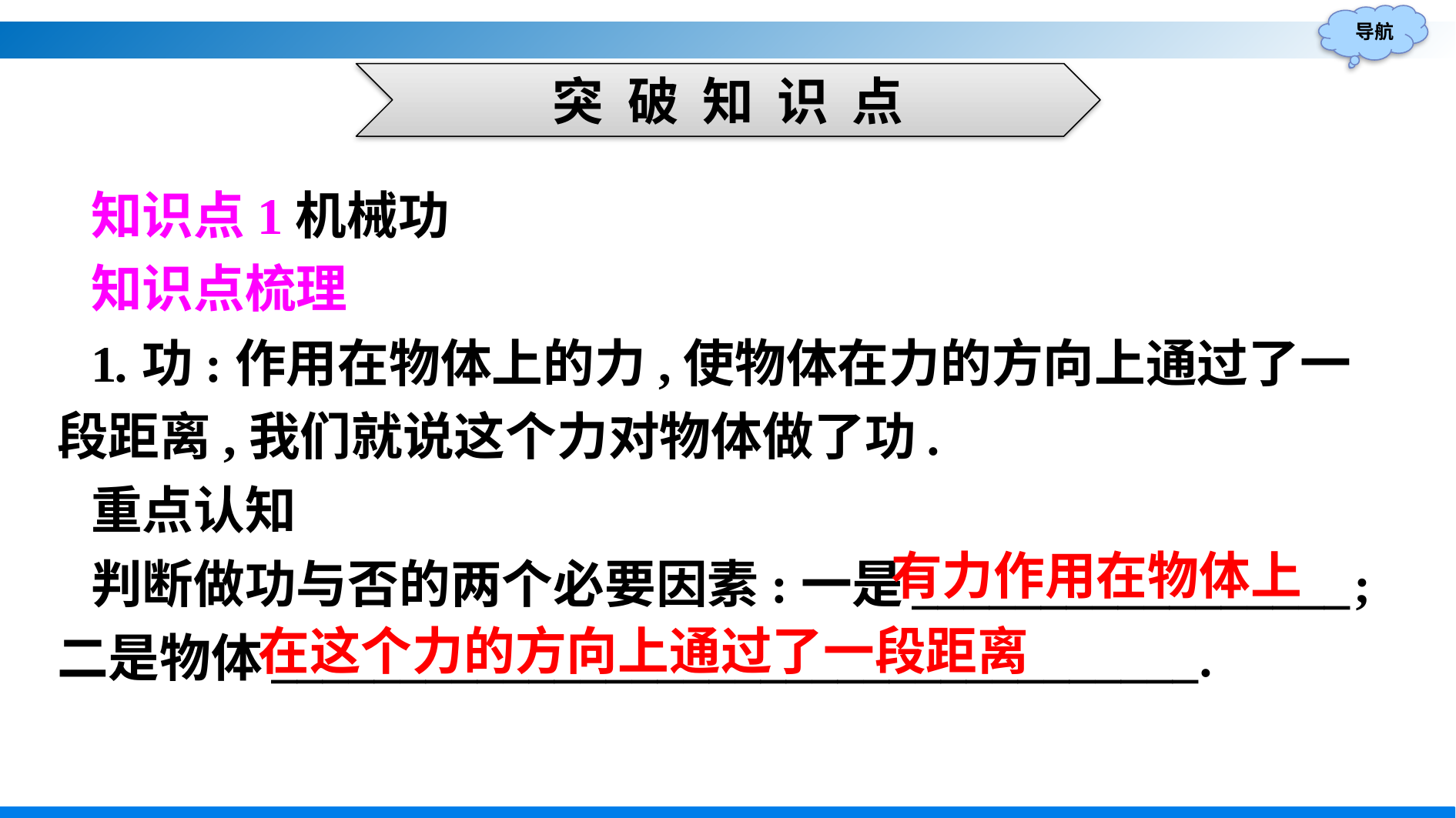

突  破  知  识  点
知识点1机械功
知识点梳理
1.功:作用在物体上的力,使物体在力的方向上通过了一段距离,我们就说这个力对物体做了功.
重点认知
判断做功与否的两个必要因素:一是_________________;二是物体____________________________________.
有力作用在物体上
在这个力的方向上通过了一段距离